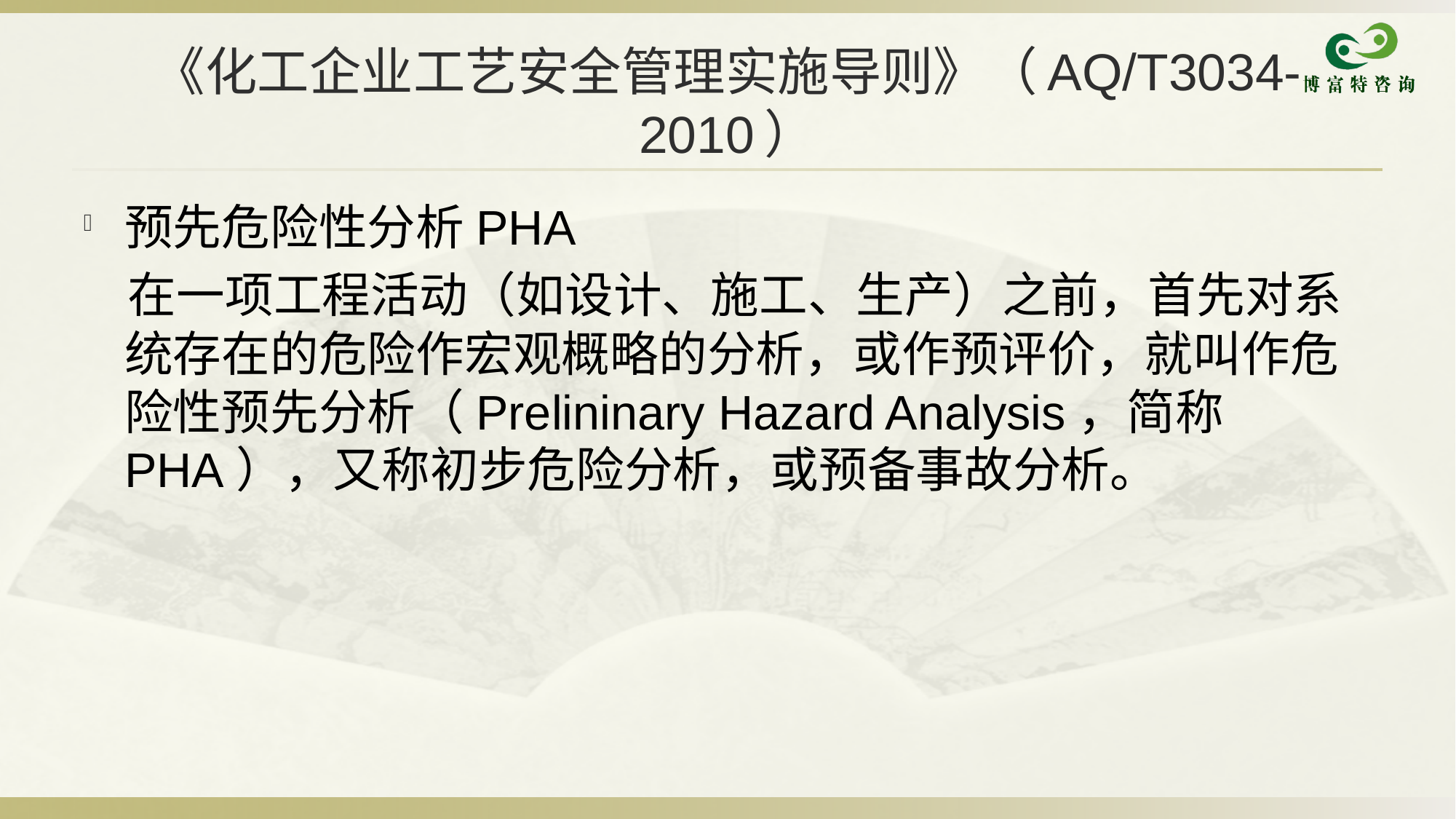

# 《化工企业工艺安全管理实施导则》（AQ/T3034-2010）
预先危险性分析PHA
   在一项工程活动（如设计、施工、生产）之前，首先对系统存在的危险作宏观概略的分析，或作预评价，就叫作危险性预先分析（Prelininary Hazard Analysis，简称PHA），又称初步危险分析，或预备事故分析。